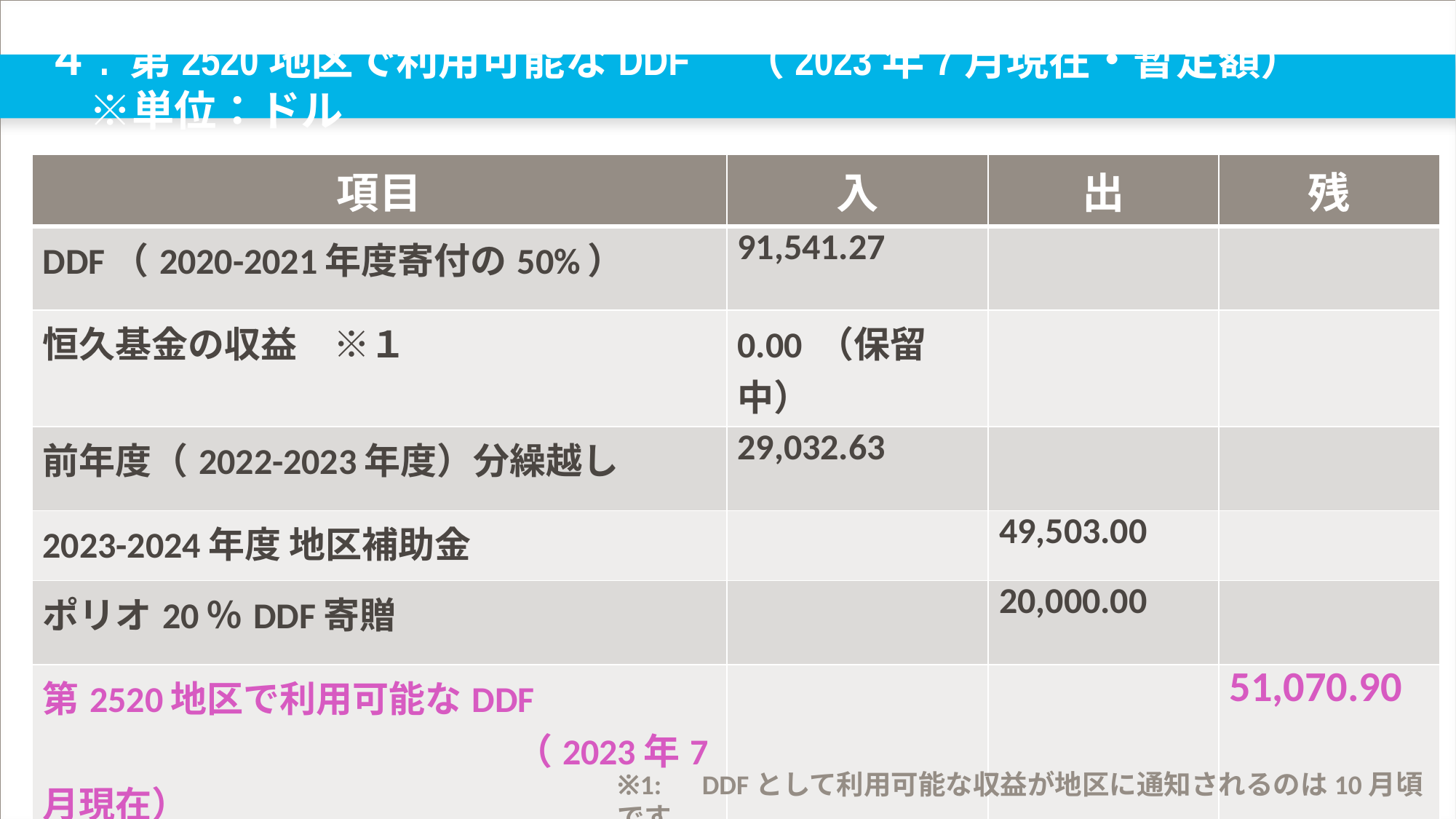

# ４. 第2520地区で利用可能なDDF　（2023年7月現在・暫定額）　　　　※単位：ドル
| 項目 | 入 | 出 | 残 |
| --- | --- | --- | --- |
| DDF（2020-2021年度寄付の50%） | 91,541.27 |  |  |
| 恒久基金の収益　※１ | 0.00 （保留中） |  |  |
| 前年度（2022-2023年度）分繰越し | 29,032.63 |  |  |
| 2023-2024年度 地区補助金 |  | 49,503.00 |  |
| ポリオ20％DDF寄贈 |  | 20,000.00 |  |
| 第2520地区で利用可能なDDF 　　　　　　　　　　　　　（2023年7月現在） |  |  | 51,070.90 |
※1:　DDFとして利用可能な収益が地区に通知されるのは10月頃です。